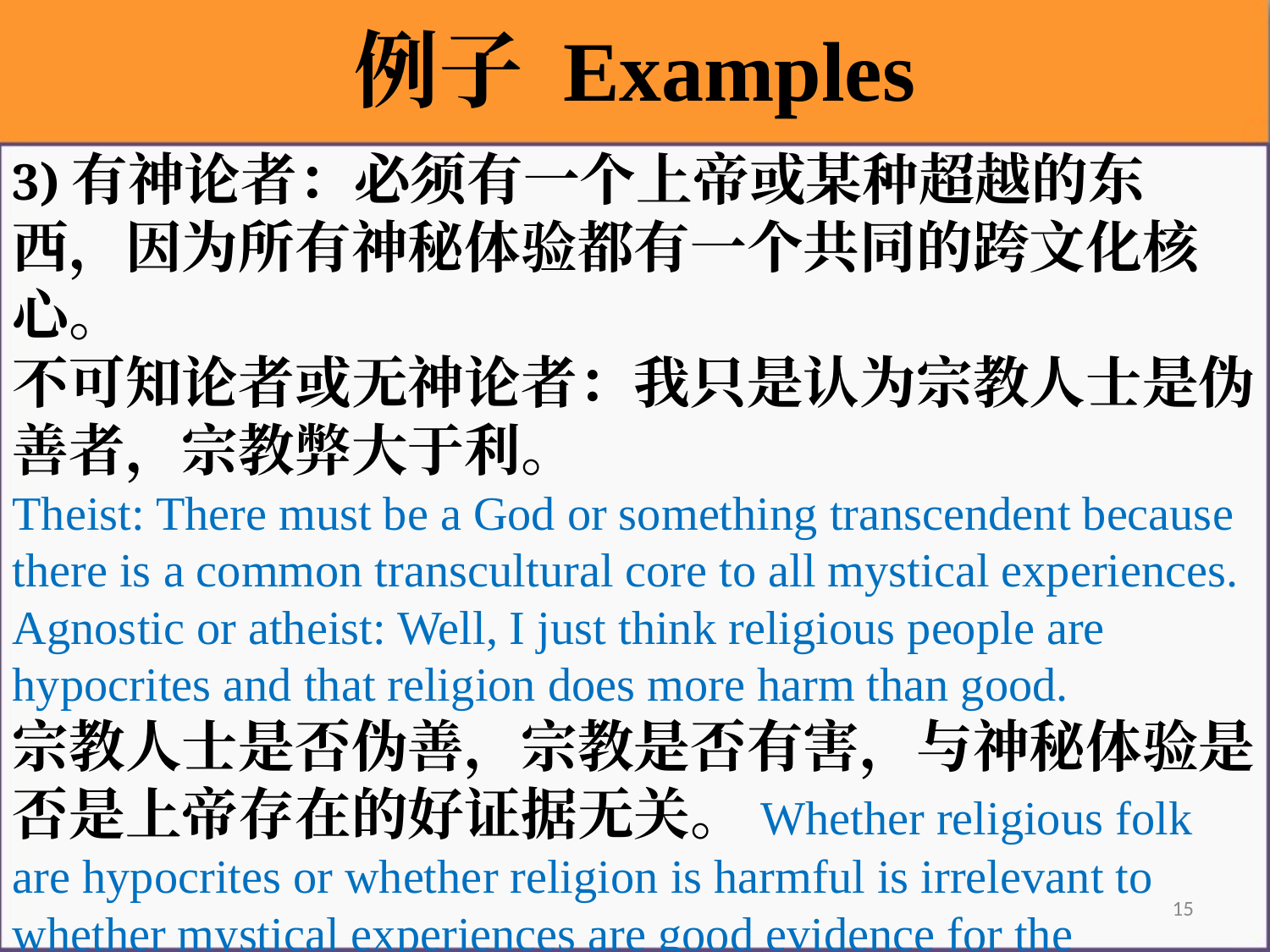

例子 Examples
3)有神论者：必须有一个上帝或某种超越的东西，因为所有神秘体验都有一个共同的跨文化核心。
不可知论者或无神论者：我只是认为宗教人士是伪善者，宗教弊大于利。
Theist: There must be a God or something transcendent because there is a common transcultural core to all mystical experiences.
Agnostic or atheist: Well, I just think religious people are hypocrites and that religion does more harm than good.
宗教人士是否伪善，宗教是否有害，与神秘体验是否是上帝存在的好证据无关。Whether religious folk are hypocrites or whether religion is harmful is irrelevant to whether mystical experiences are good evidence for the existence of God.

15